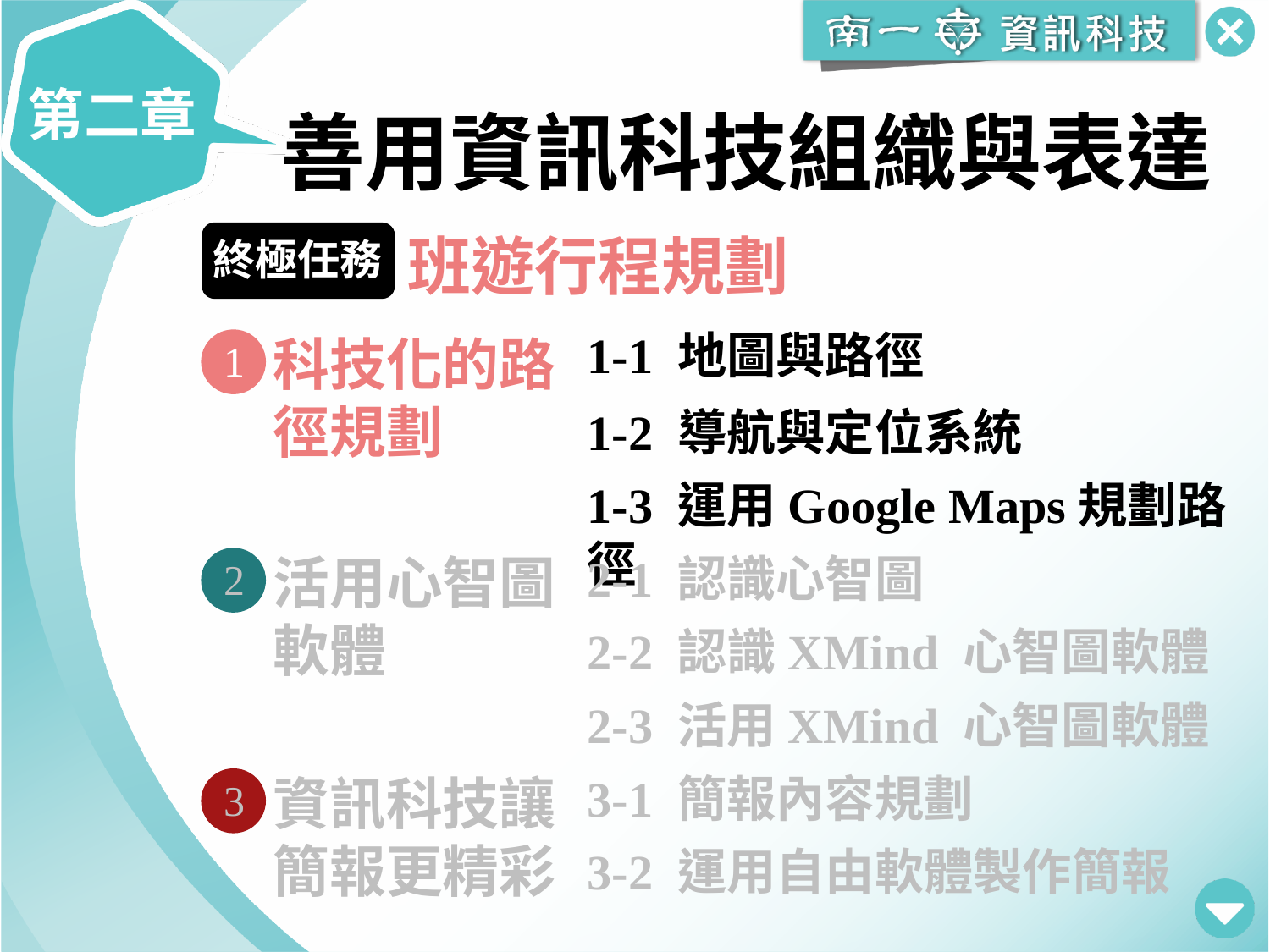

第二章
善用資訊科技組織與表達

班遊行程規劃

終極任務
1-1 地圖與路徑
科技化的路徑規劃
1

1-2 導航與定位系統

1-3 運用Google Maps規劃路徑

活用心智圖
軟體
2-1 認識心智圖
2

2-2 認識XMind 心智圖軟體
2-3 活用XMind 心智圖軟體
3-1 簡報內容規劃
資訊科技讓簡報更精彩
3

3-2 運用自由軟體製作簡報